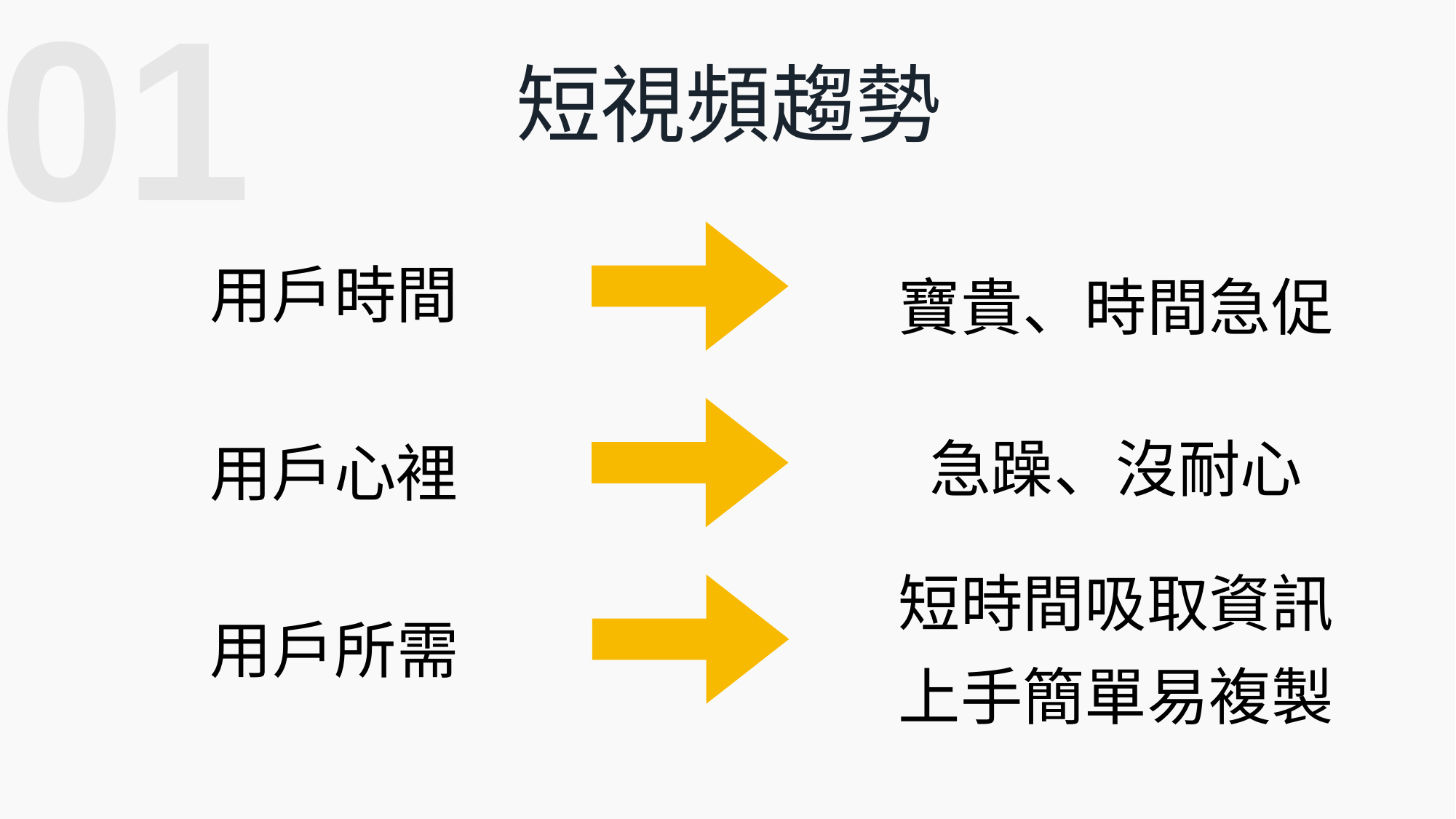

01
8
短視頻趨勢

用戶時間
寶貴、時間急促

急躁、沒耐心
用戶心裡
短時間吸取資訊

用戶所需
上手簡單易複製
、